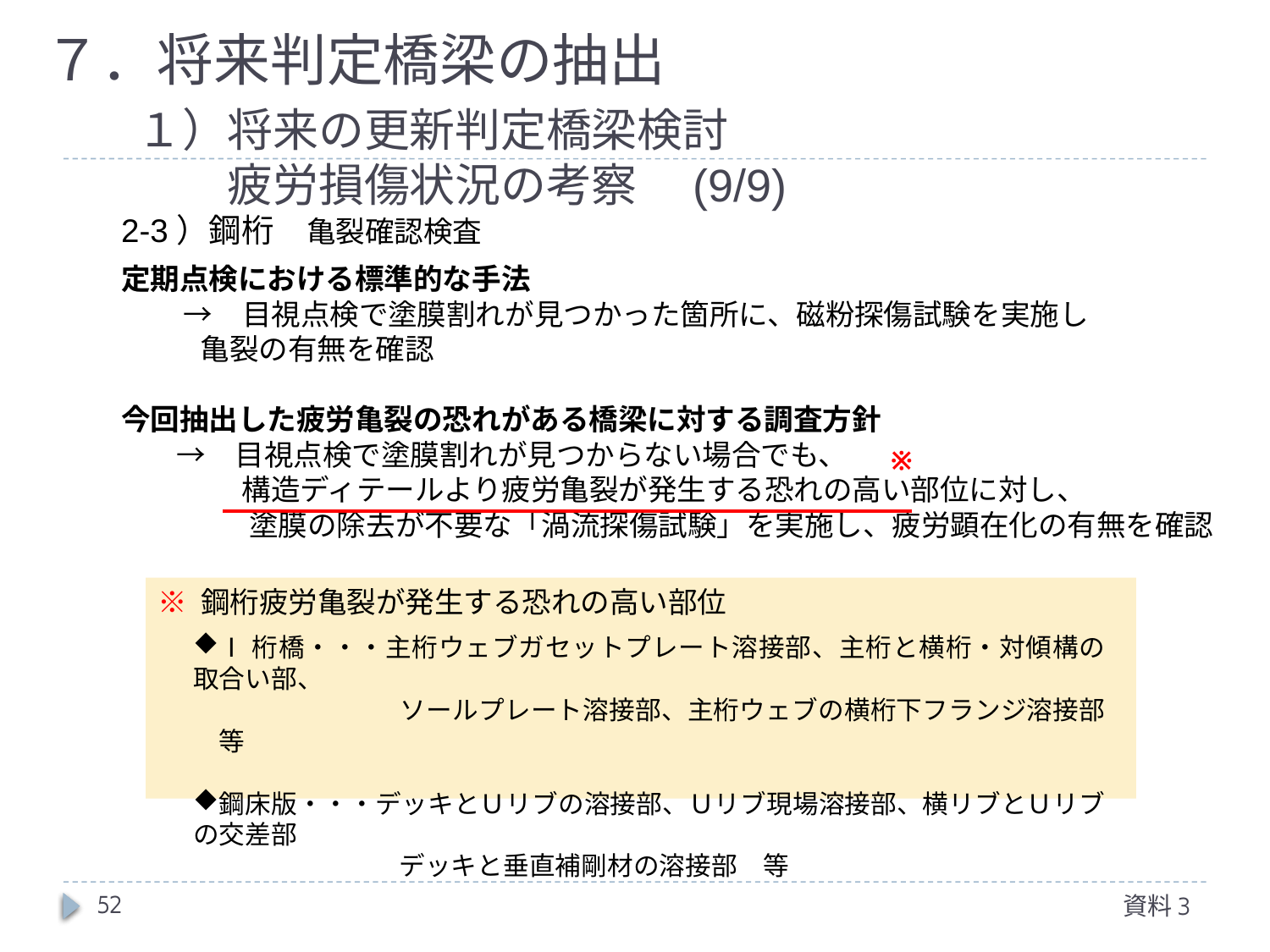

７．将来判定橋梁の抽出
　１）将来の更新判定橋梁検討
　　　疲労損傷状況の考察　(9/9)
2-3）鋼桁　亀裂確認検査
定期点検における標準的な手法
    　→　目視点検で塗膜割れが見つかった箇所に、磁粉探傷試験を実施し
           亀裂の有無を確認

今回抽出した疲労亀裂の恐れがある橋梁に対する調査方針
　    →　目視点検で塗膜割れが見つからない場合でも、
　     　　構造ディテールより疲労亀裂が発生する恐れの高い部位に対し、
     　　　塗膜の除去が不要な「渦流探傷試験」を実施し、疲労顕在化の有無を確認
※

※ 鋼桁疲労亀裂が発生する恐れの高い部位
Ⅰ桁橋・・・主桁ウェブガセットプレート溶接部、主桁と横桁・対傾構の取合い部、
　　　　　　　    ソールプレート溶接部、主桁ウェブの横桁下フランジ溶接部　等

鋼床版・・・デッキとＵリブの溶接部、Ｕリブ現場溶接部、横リブとＵリブの交差部
　　　　　　　    デッキと垂直補剛材の溶接部　等
52
資料3